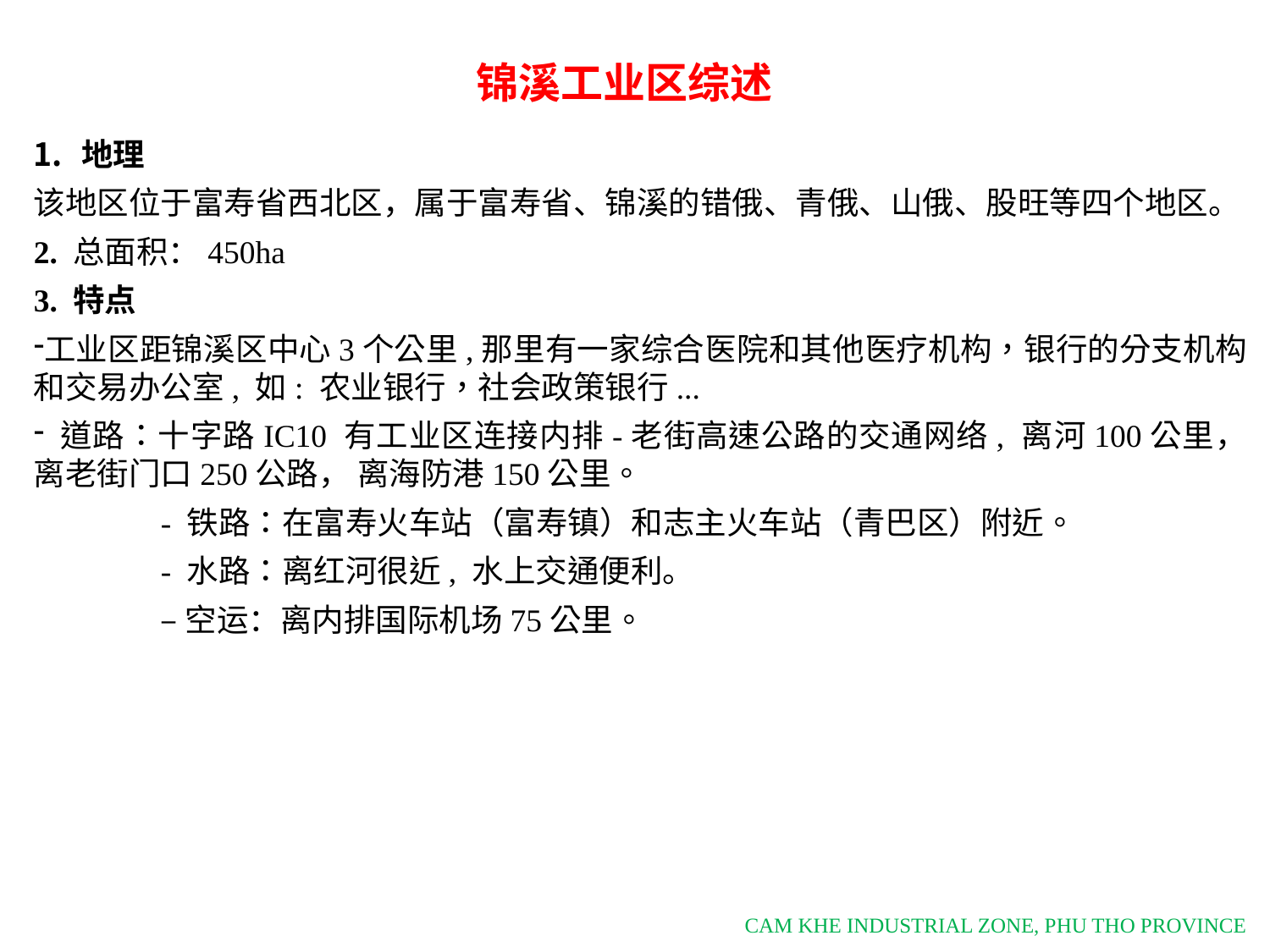

锦溪工业区综述
地理
该地区位于富寿省西北区，属于富寿省、锦溪的错俄、青俄、山俄、股旺等四个地区。
2. 总面积：450ha
3. 特点
工业区距锦溪区中心3个公里,那里有一家综合医院和其他医疗机构，银行的分支机构和交易办公室, 如: 农业银行，社会政策银行...
 道路：十字路IC10 有工业区连接内排-老街高速公路的交通网络, 离河100公里，离老街门口250公路， 离海防港150公里。
	- 铁路：在富寿火车站（富寿镇）和志主火车站（青巴区）附近。
	- 水路：离红河很近, 水上交通便利。
	–空运：离内排国际机场75公里。
CAM KHE INDUSTRIAL ZONE, PHU THO PROVINCE